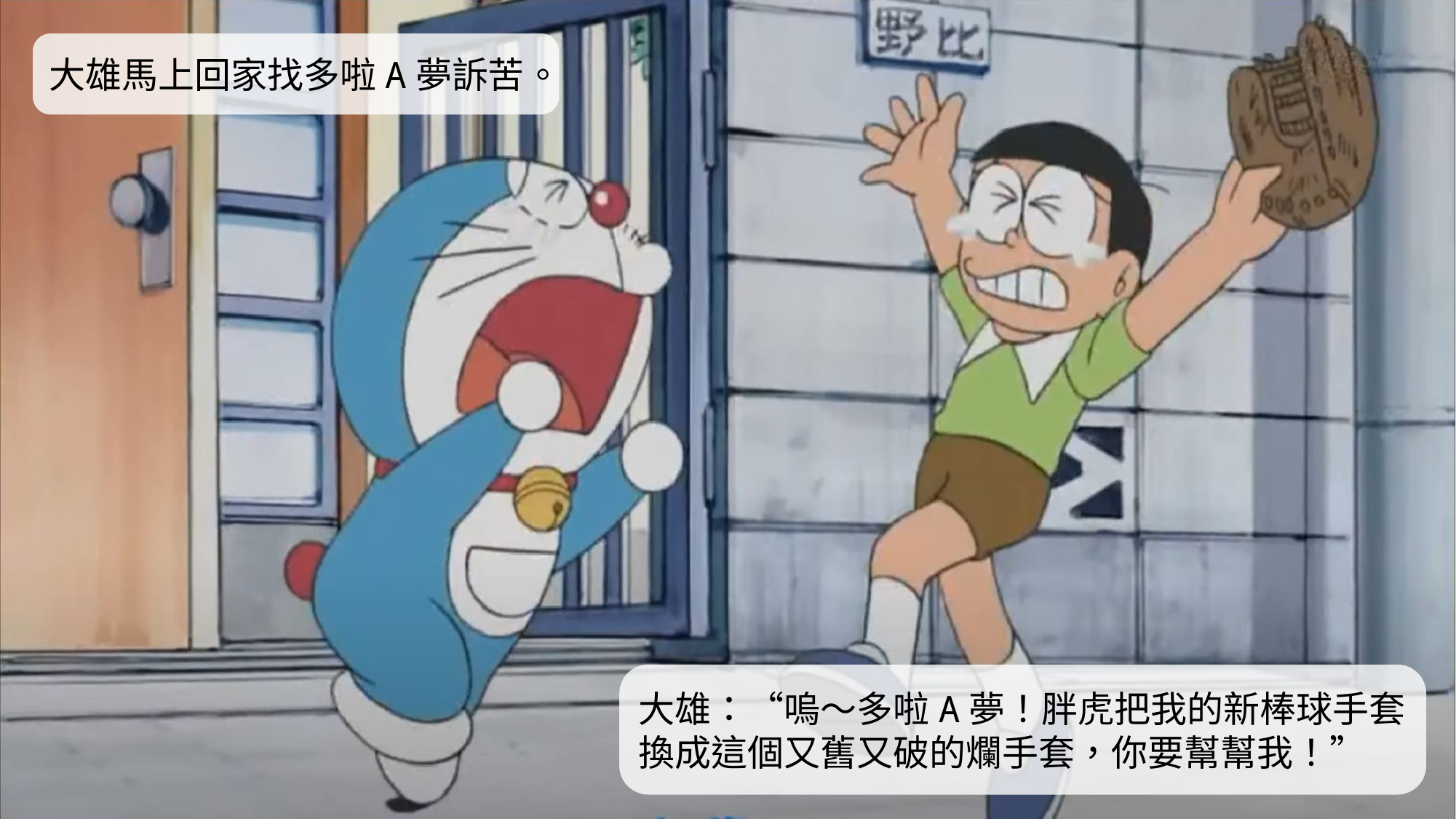

大雄馬上回家找多啦A夢訴苦。
大雄：“嗚～多啦A夢！胖虎把我的新棒球手套換成這個又舊又破的爛手套，你要幫幫我！”